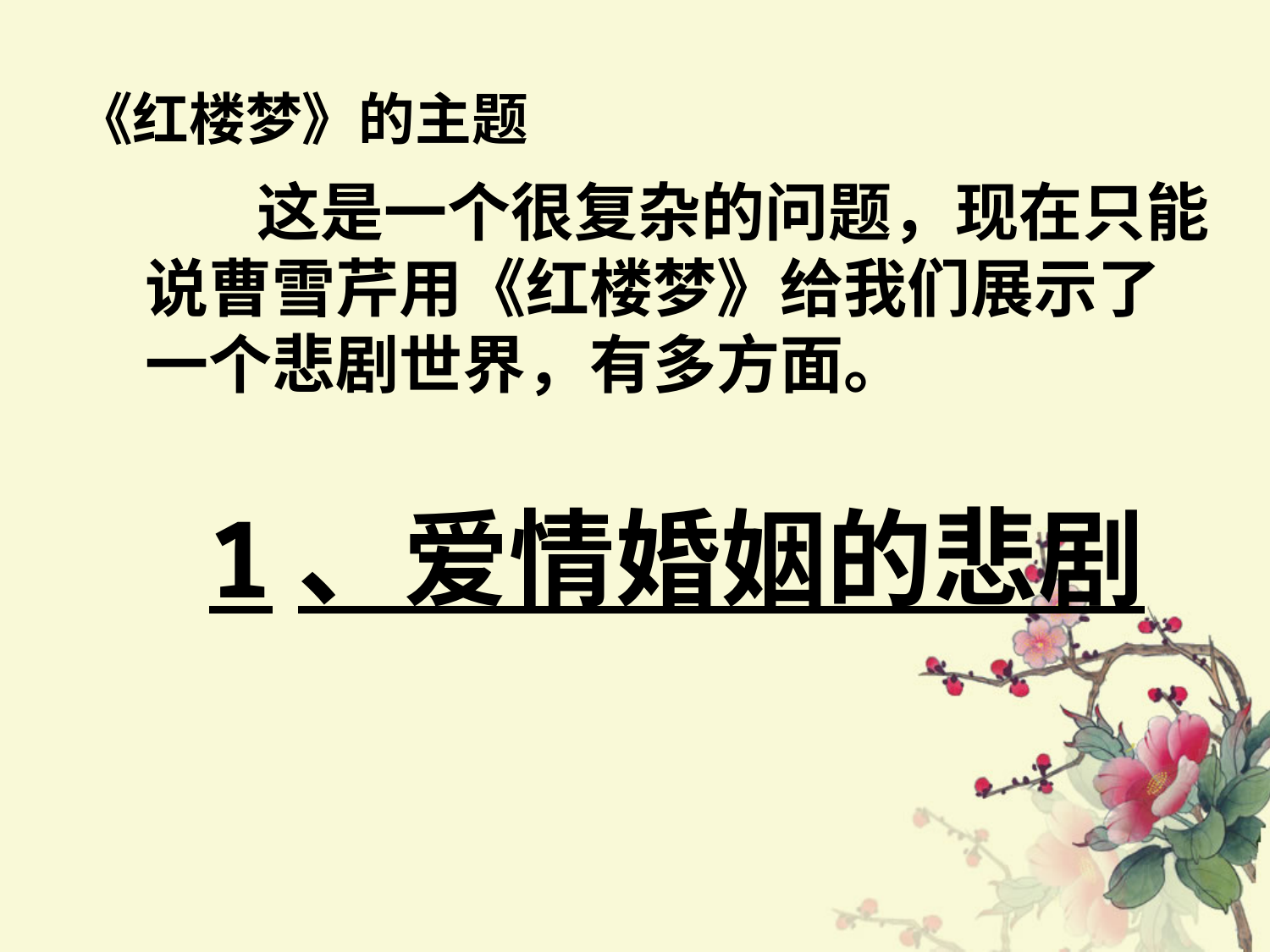

# 《红楼梦》的主题
          这是一个很复杂的问题，现在只能说曹雪芹用《红楼梦》给我们展示了一个悲剧世界，有多方面。

1、爱情婚姻的悲剧